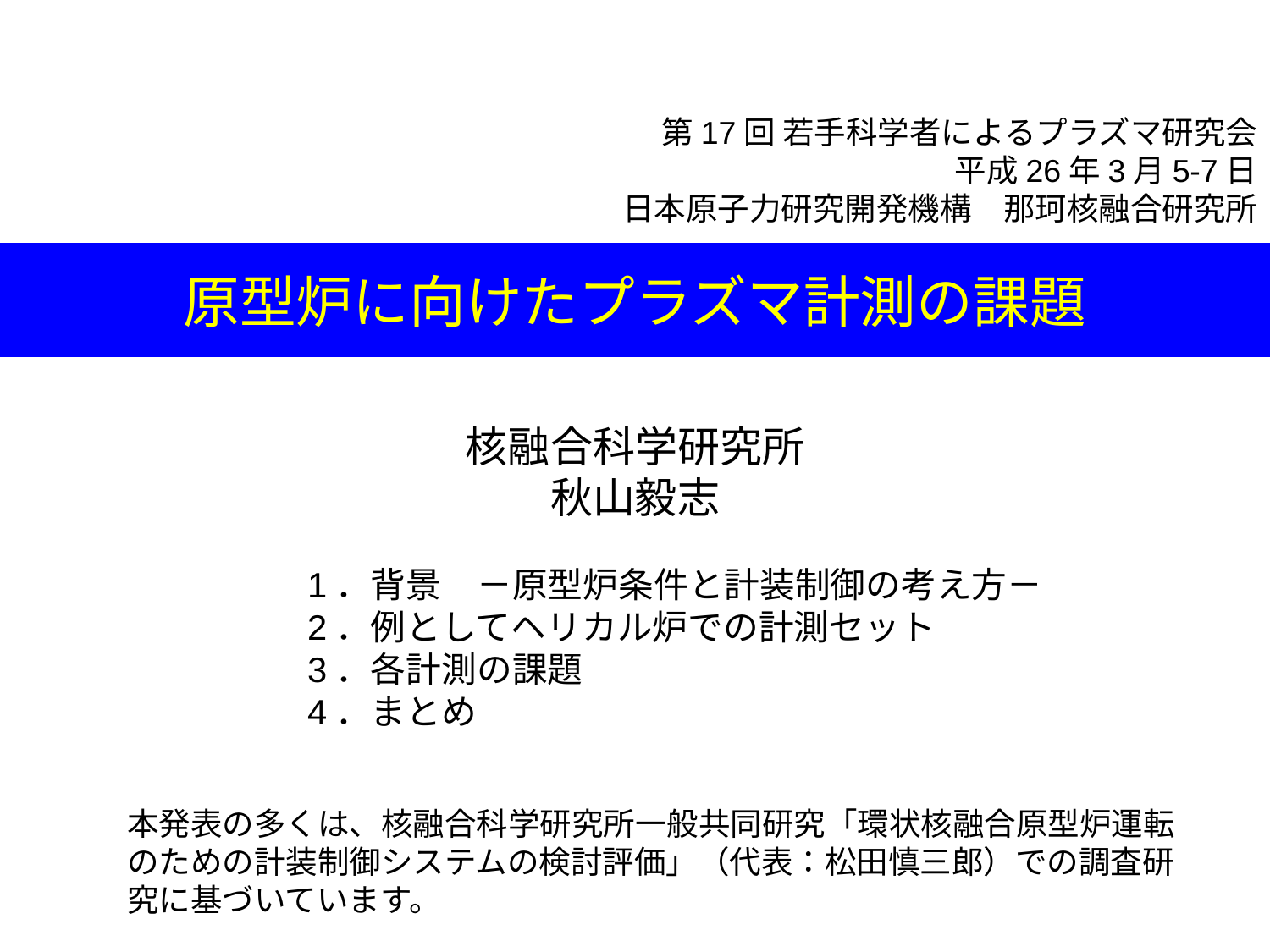

第17回 若手科学者によるプラズマ研究会
平成26年3月5-7日
日本原子力研究開発機構　那珂核融合研究所

原型炉に向けたプラズマ計測の課題

核融合科学研究所
秋山毅志
1．背景　－原型炉条件と計装制御の考え方－
2．例としてヘリカル炉での計測セット
3．各計測の課題
4．まとめ
本発表の多くは、核融合科学研究所一般共同研究「環状核融合原型炉運転のための計装制御システムの検討評価」（代表：松田慎三郎）での調査研究に基づいています。